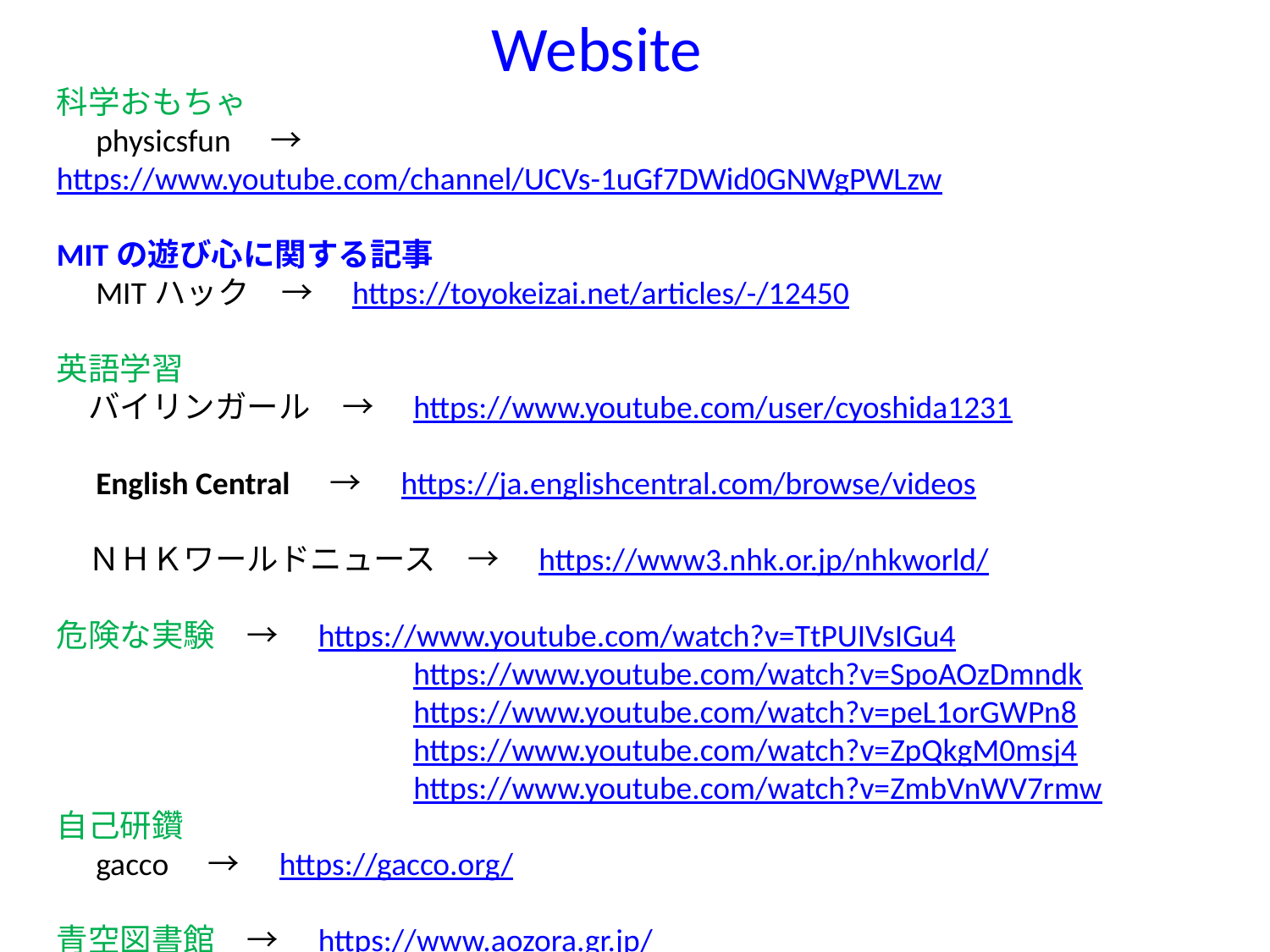

Website
科学おもちゃ
　physicsfun　→　https://www.youtube.com/channel/UCVs-1uGf7DWid0GNWgPWLzw

MITの遊び心に関する記事
　MITハック　→　https://toyokeizai.net/articles/-/12450

英語学習
　バイリンガール　→　https://www.youtube.com/user/cyoshida1231

　English Central　→　https://ja.englishcentral.com/browse/videos

　ＮＨＫワールドニュース　→　https://www3.nhk.or.jp/nhkworld/

危険な実験　→　https://www.youtube.com/watch?v=TtPUIVsIGu4
　　　　　　　　　　　https://www.youtube.com/watch?v=SpoAOzDmndk
　　　　　　　　　　　https://www.youtube.com/watch?v=peL1orGWPn8
　　　　　　　　　　　https://www.youtube.com/watch?v=ZpQkgM0msj4
　　　　　　　　　　　https://www.youtube.com/watch?v=ZmbVnWV7rmw
自己研鑽
　gacco　→　https://gacco.org/

青空図書館　→　https://www.aozora.gr.jp/